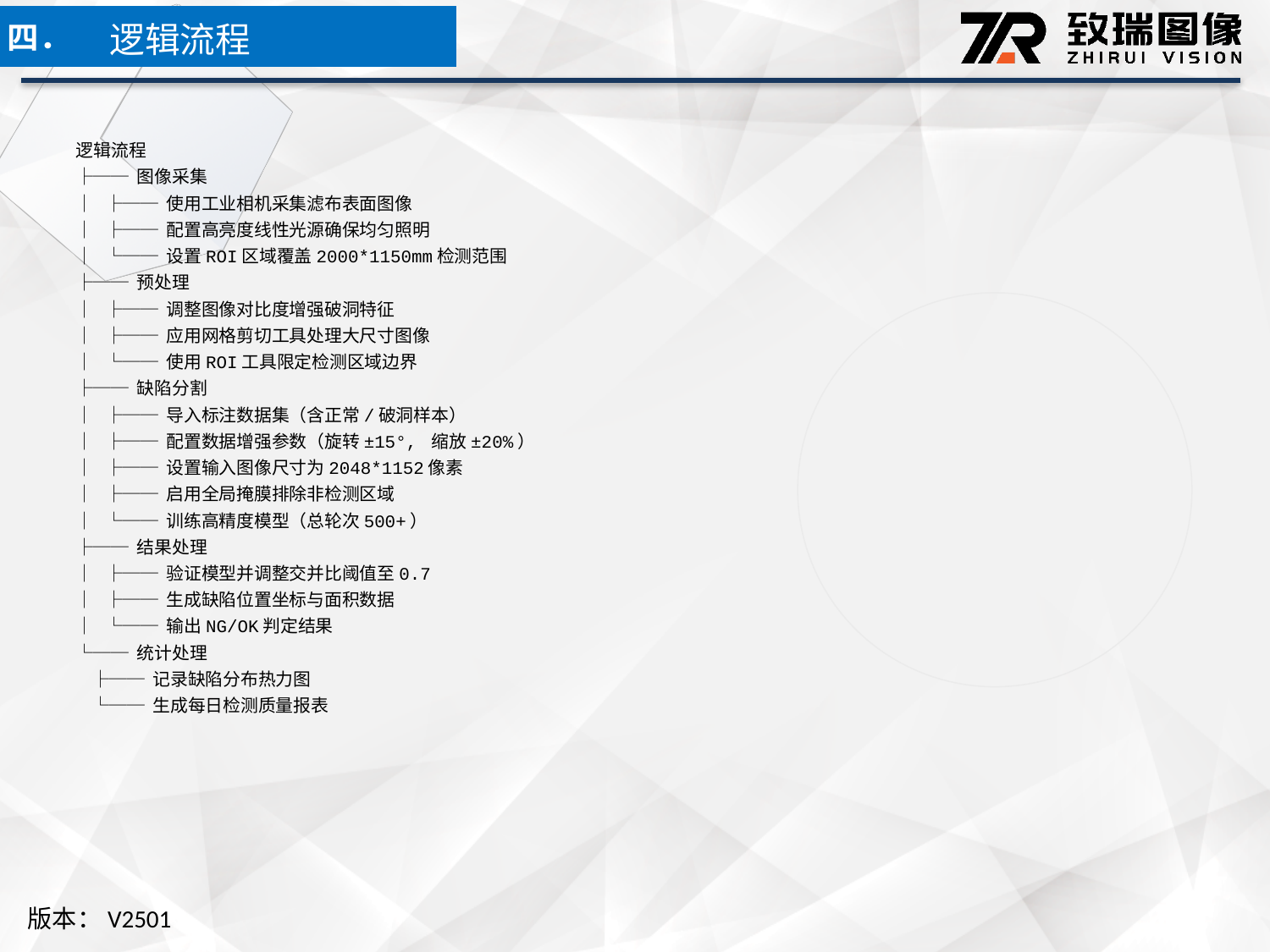

逻辑流程
四．

逻辑流程
├── 图像采集
│   ├── 使用工业相机采集滤布表面图像
│   ├── 配置高亮度线性光源确保均匀照明
│   └── 设置ROI区域覆盖2000*1150mm检测范围
├── 预处理
│   ├── 调整图像对比度增强破洞特征
│   ├── 应用网格剪切工具处理大尺寸图像
│   └── 使用ROI工具限定检测区域边界
├── 缺陷分割
│   ├── 导入标注数据集（含正常/破洞样本）
│   ├── 配置数据增强参数（旋转±15°, 缩放±20%）
│   ├── 设置输入图像尺寸为2048*1152像素
│   ├── 启用全局掩膜排除非检测区域
│   └── 训练高精度模型（总轮次500+）
├── 结果处理
│   ├── 验证模型并调整交并比阈值至0.7
│   ├── 生成缺陷位置坐标与面积数据
│   └── 输出NG/OK判定结果
└── 统计处理
    ├── 记录缺陷分布热力图
    └── 生成每日检测质量报表